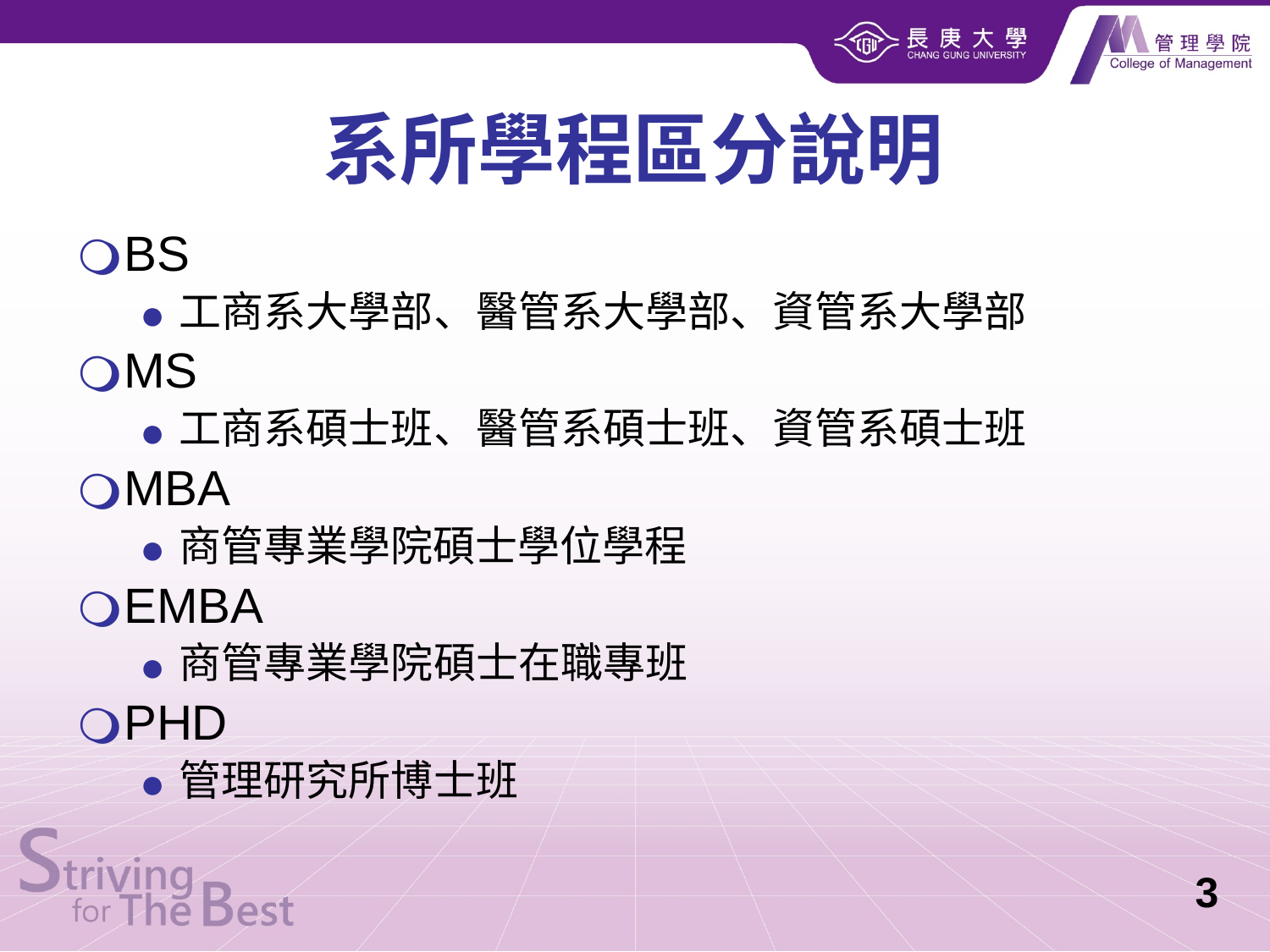

系所學程區分說明
BS
工商系大學部、醫管系大學部、資管系大學部
MS
工商系碩士班、醫管系碩士班、資管系碩士班
MBA
商管專業學院碩士學位學程
EMBA
商管專業學院碩士在職專班
PHD
管理研究所博士班
3